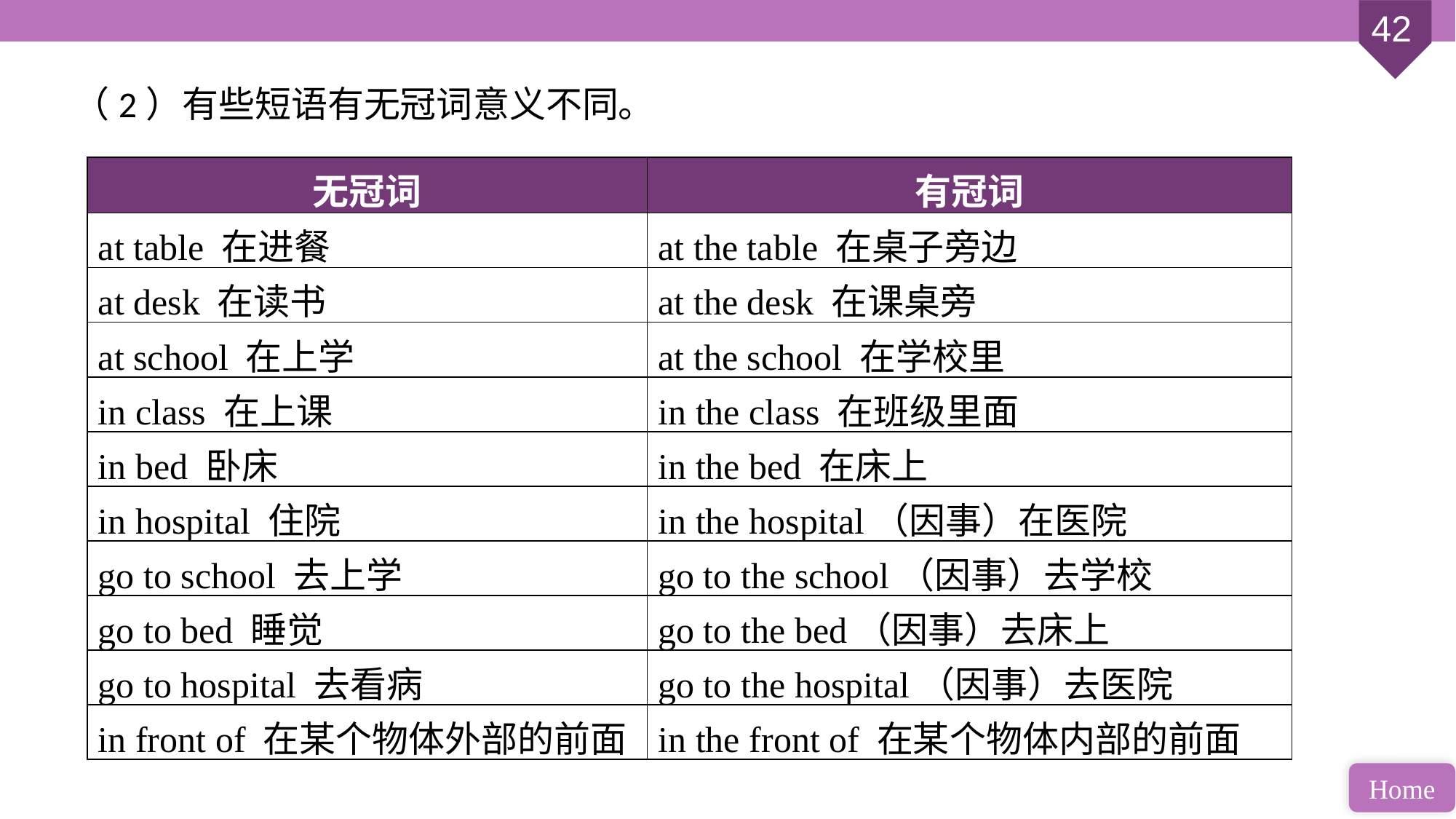

（2）有些短语有无冠词意义不同。
| 无冠词 | 有冠词 |
| --- | --- |
| at table 在进餐 | at the table 在桌子旁边 |
| at desk 在读书 | at the desk 在课桌旁 |
| at school 在上学 | at the school 在学校里 |
| in class 在上课 | in the class 在班级里面 |
| in bed 卧床 | in the bed 在床上 |
| in hospital 住院 | in the hospital（因事）在医院 |
| go to school 去上学 | go to the school（因事）去学校 |
| go to bed 睡觉 | go to the bed（因事）去床上 |
| go to hospital 去看病 | go to the hospital（因事）去医院 |
| in front of 在某个物体外部的前面 | in the front of 在某个物体内部的前面 |